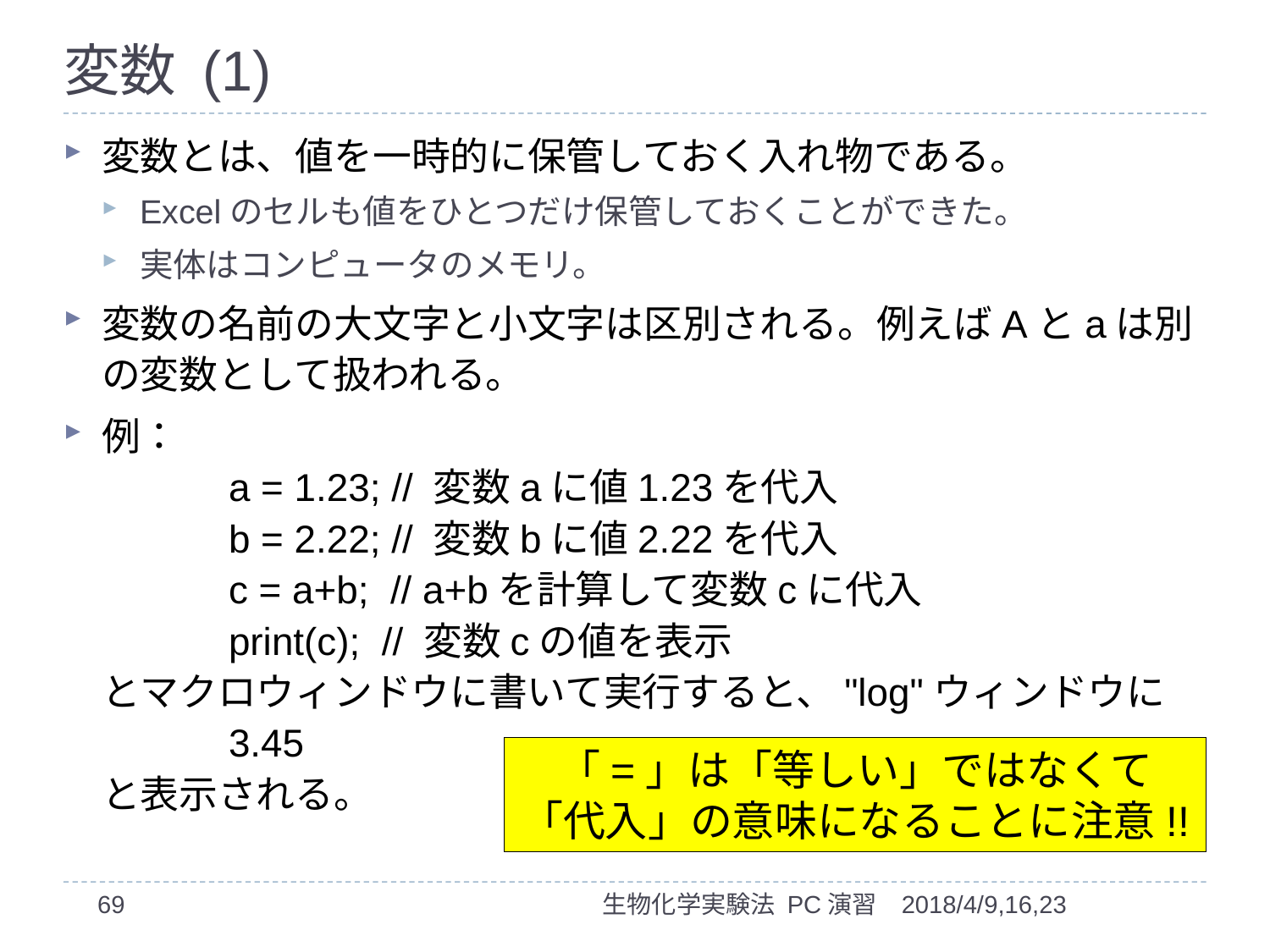

# 変数 (1)
変数とは、値を一時的に保管しておく入れ物である。
Excelのセルも値をひとつだけ保管しておくことができた。
実体はコンピュータのメモリ。
変数の名前の大文字と小文字は区別される。例えばAとaは別の変数として扱われる。
例：
	a = 1.23; // 変数aに値1.23を代入
	b = 2.22; // 変数bに値2.22を代入
	c = a+b;  // a+bを計算して変数cに代入
	print(c);  // 変数cの値を表示
とマクロウィンドウに書いて実行すると、"log"ウィンドウに
	3.45
と表示される。
「=」は「等しい」ではなくて
「代入」の意味になることに注意!!
69
生物化学実験法 PC演習
2018/4/9,16,23